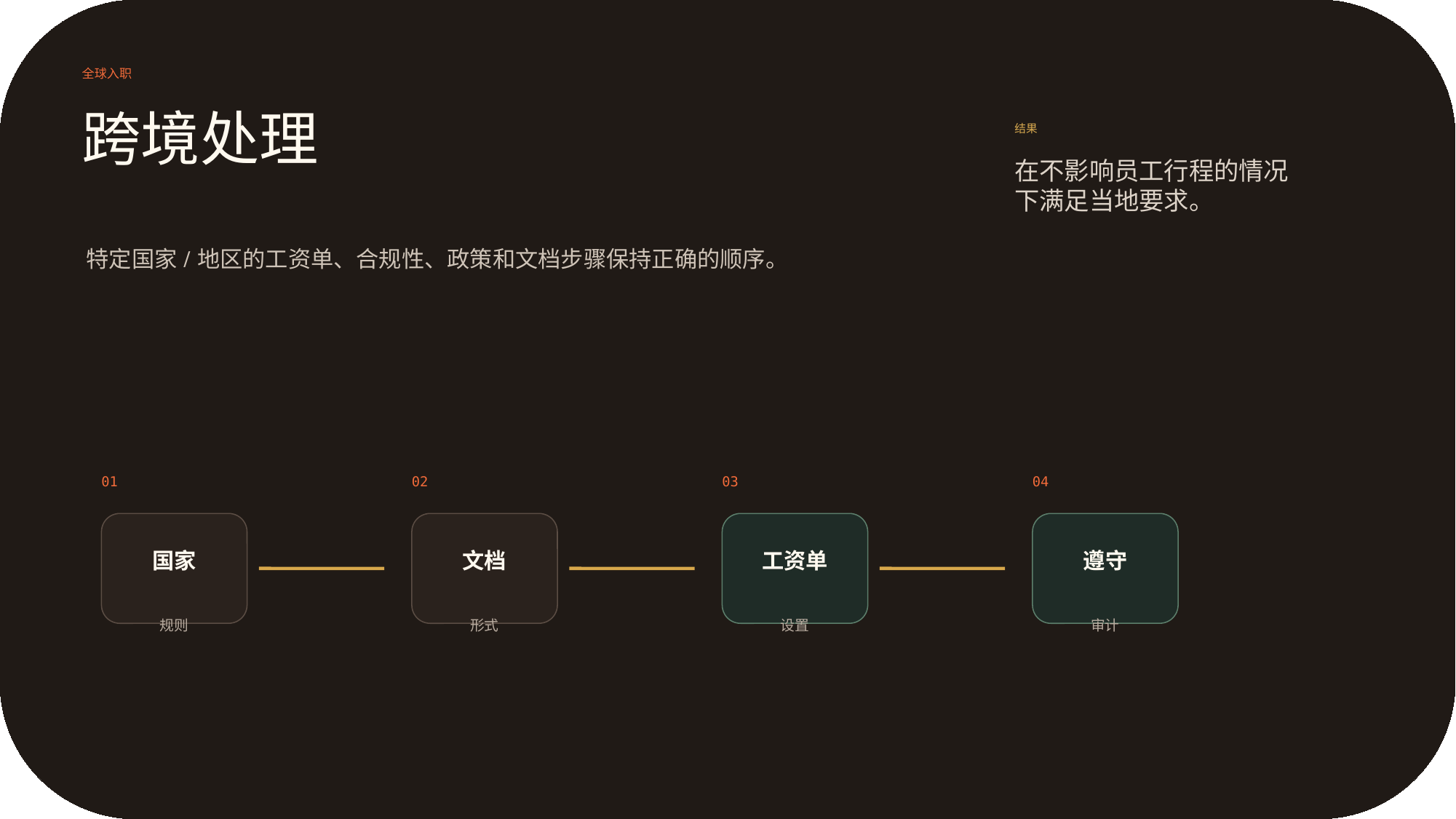

全球入职
跨境处理
结果
在不影响员工行程的情况下满足当地要求。
特定国家/地区的工资单、合规性、政策和文档步骤保持正确的顺序。
01
02
03
04

国家
文档
工资单
遵守

规则
形式
设置
审计